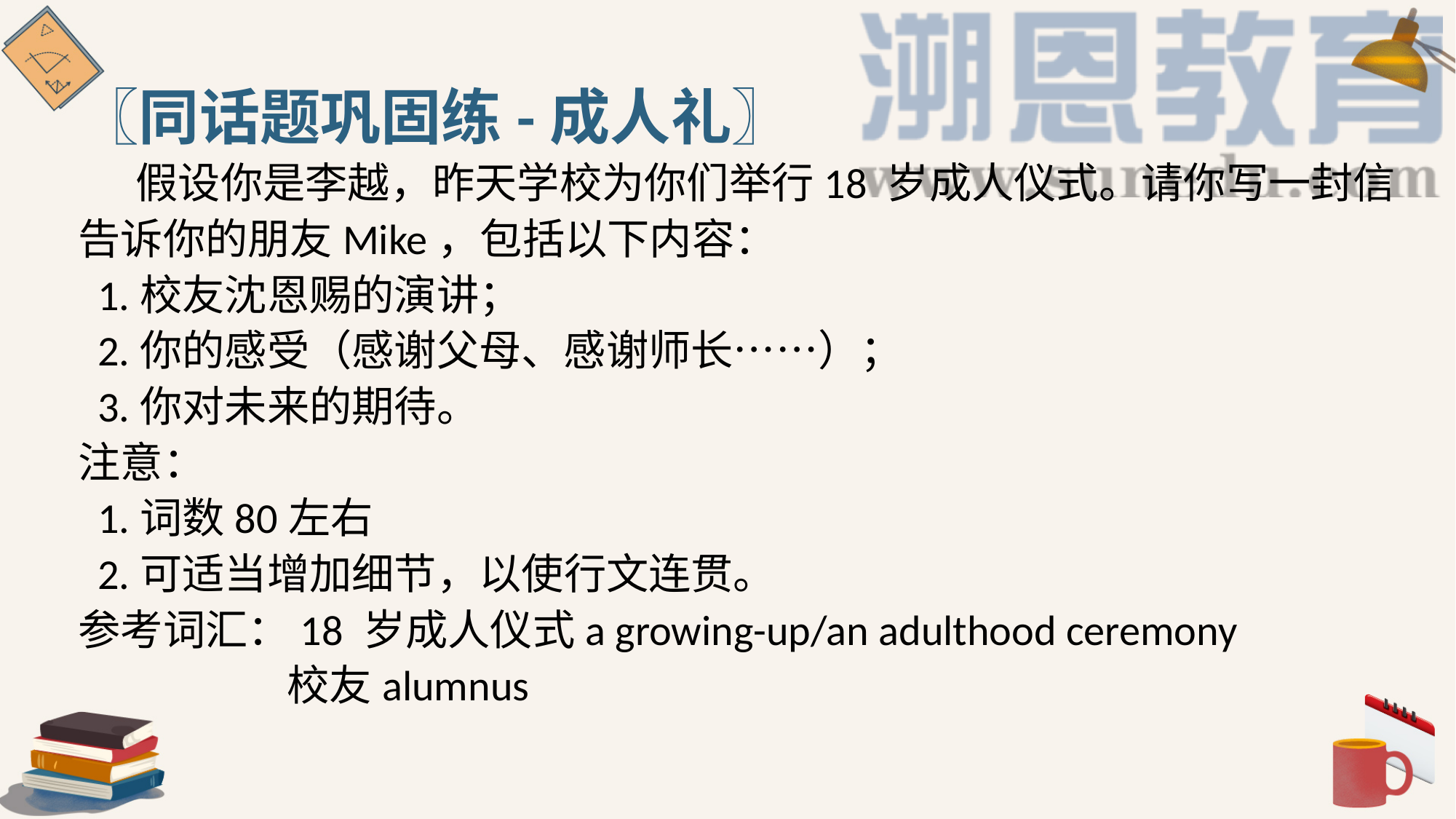

〖同话题巩固练-成人礼〗
     假设你是李越，昨天学校为你们举行18 岁成人仪式。请你写一封信告诉你的朋友Mike，包括以下内容：
  1.校友沈恩赐的演讲；
  2.你的感受（感谢父母、感谢师长……）；
  3.你对未来的期待。
注意：
  1.词数80左右
  2.可适当增加细节，以使行文连贯。
参考词汇：18 岁成人仪式a growing-up/an adulthood ceremony
                     校友alumnus